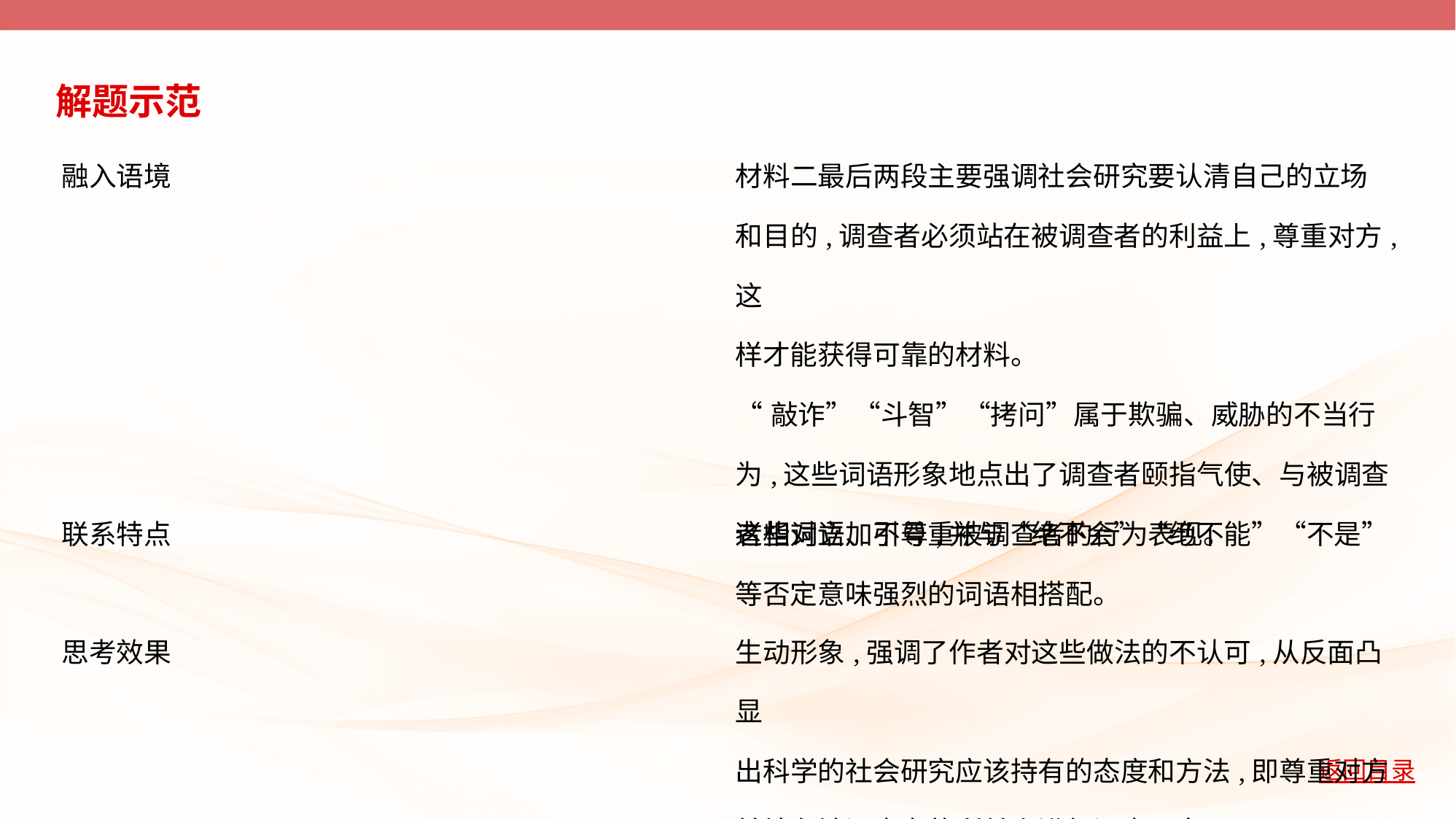

解题示范
| 融入语境 | 材料二最后两段主要强调社会研究要认清自己的立场 和目的,调查者必须站在被调查者的利益上,尊重对方,这 样才能获得可靠的材料。 “敲诈”“斗智”“拷问”属于欺骗、威胁的不当行 为,这些词语形象地点出了调查者颐指气使、与被调查 者相对立、不尊重被调查者的行为表现。 |
| --- | --- |
| 联系特点 | 这些词语加引号,并与“绝不会”“绝不能”“不是” 等否定意味强烈的词语相搭配。 |
| 思考效果 | 生动形象,强调了作者对这些做法的不认可,从反面凸显 出科学的社会研究应该持有的态度和方法,即尊重对方 并站在被调查者的利益上进行调查研究。 |